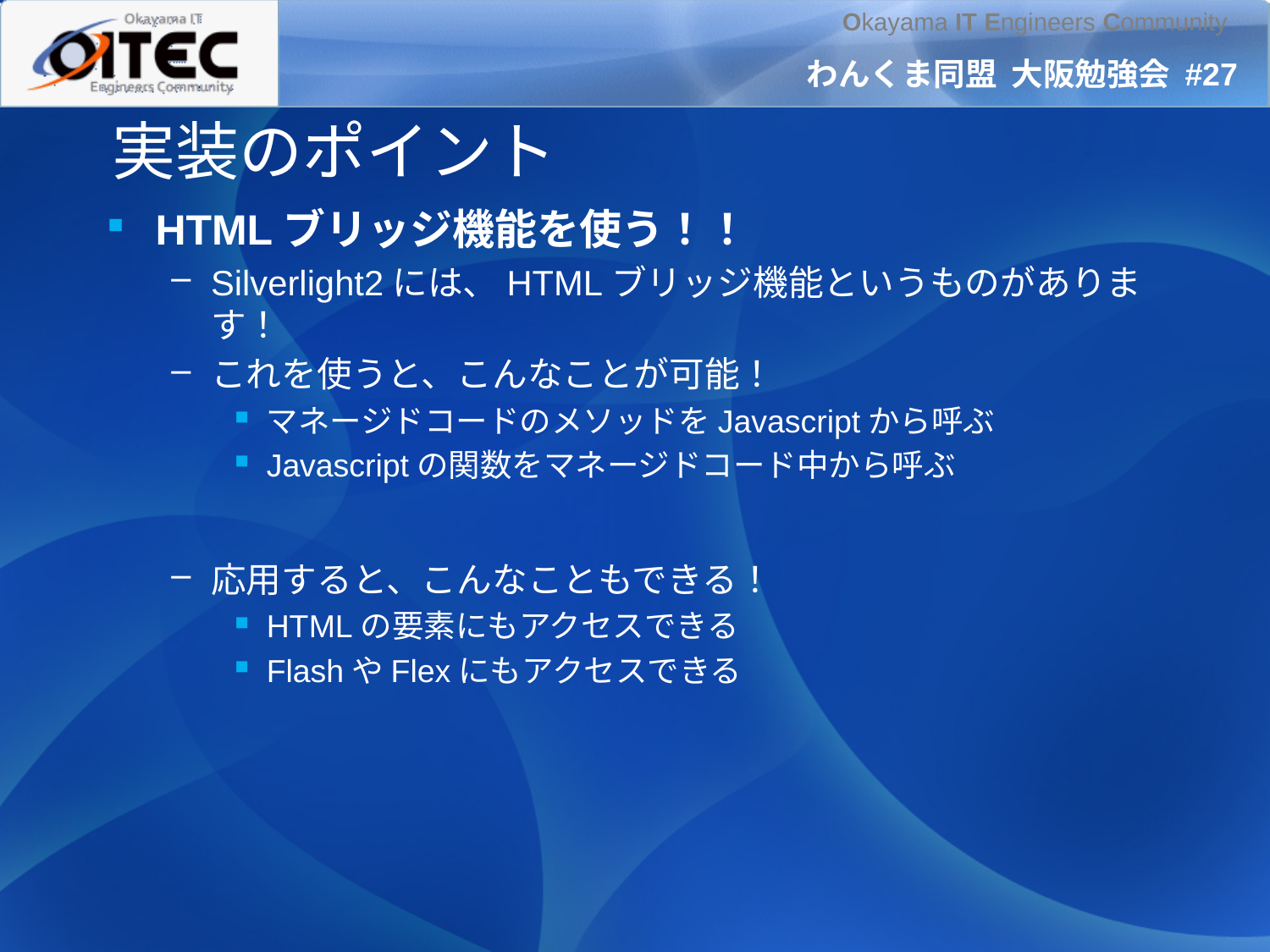

# 実装のポイント
HTMLブリッジ機能を使う！！
Silverlight2には、HTMLブリッジ機能というものがあります！
これを使うと、こんなことが可能！
マネージドコードのメソッドをJavascriptから呼ぶ
Javascriptの関数をマネージドコード中から呼ぶ

応用すると、こんなこともできる！
HTMLの要素にもアクセスできる
FlashやFlexにもアクセスできる